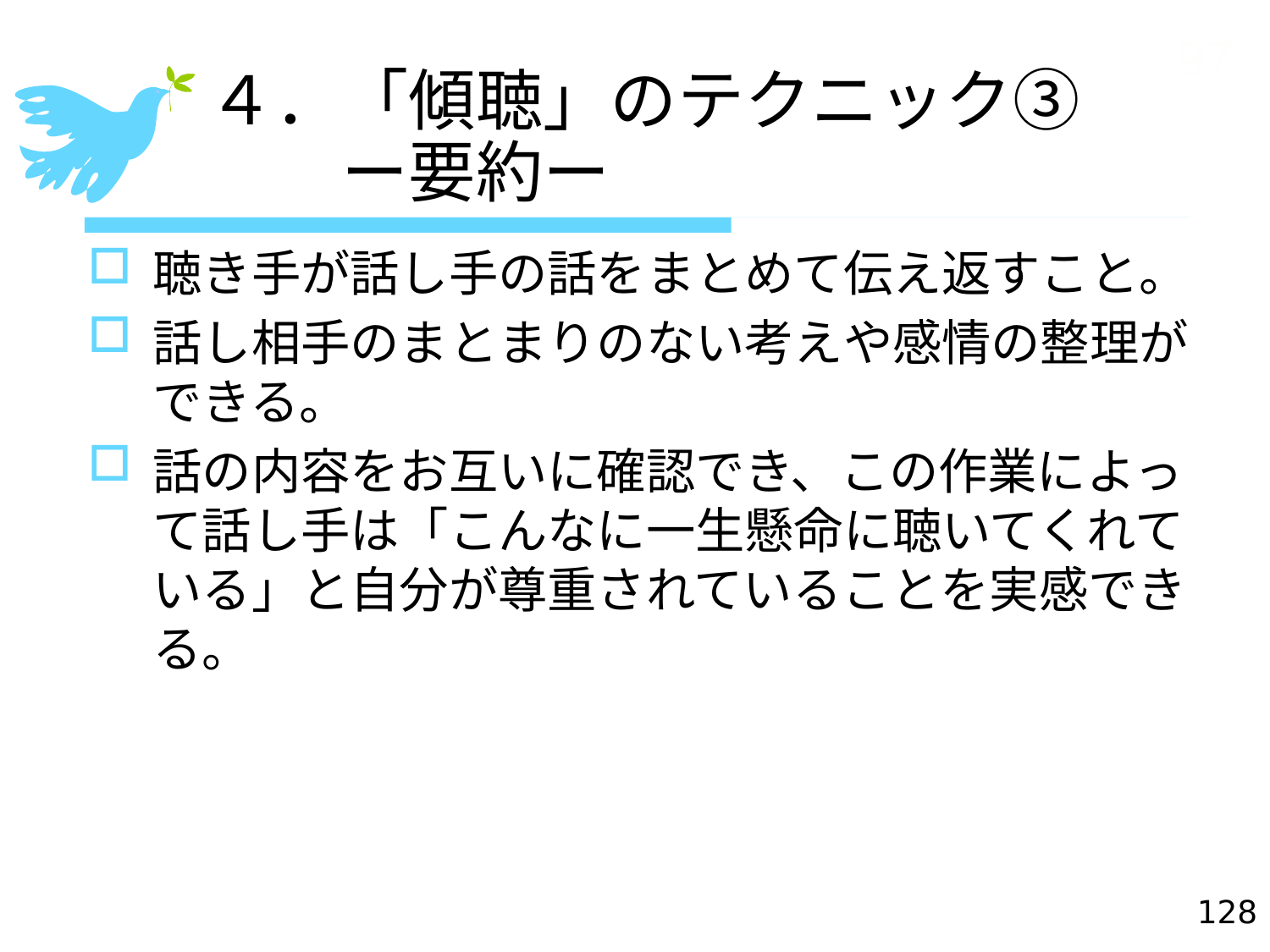

97
# ４．「傾聴」のテクニック③ 　　ー要約ー
聴き手が話し手の話をまとめて伝え返すこと。
話し相手のまとまりのない考えや感情の整理ができる。
話の内容をお互いに確認でき、この作業によって話し手は「こんなに一生懸命に聴いてくれている」と自分が尊重されていることを実感できる。
128